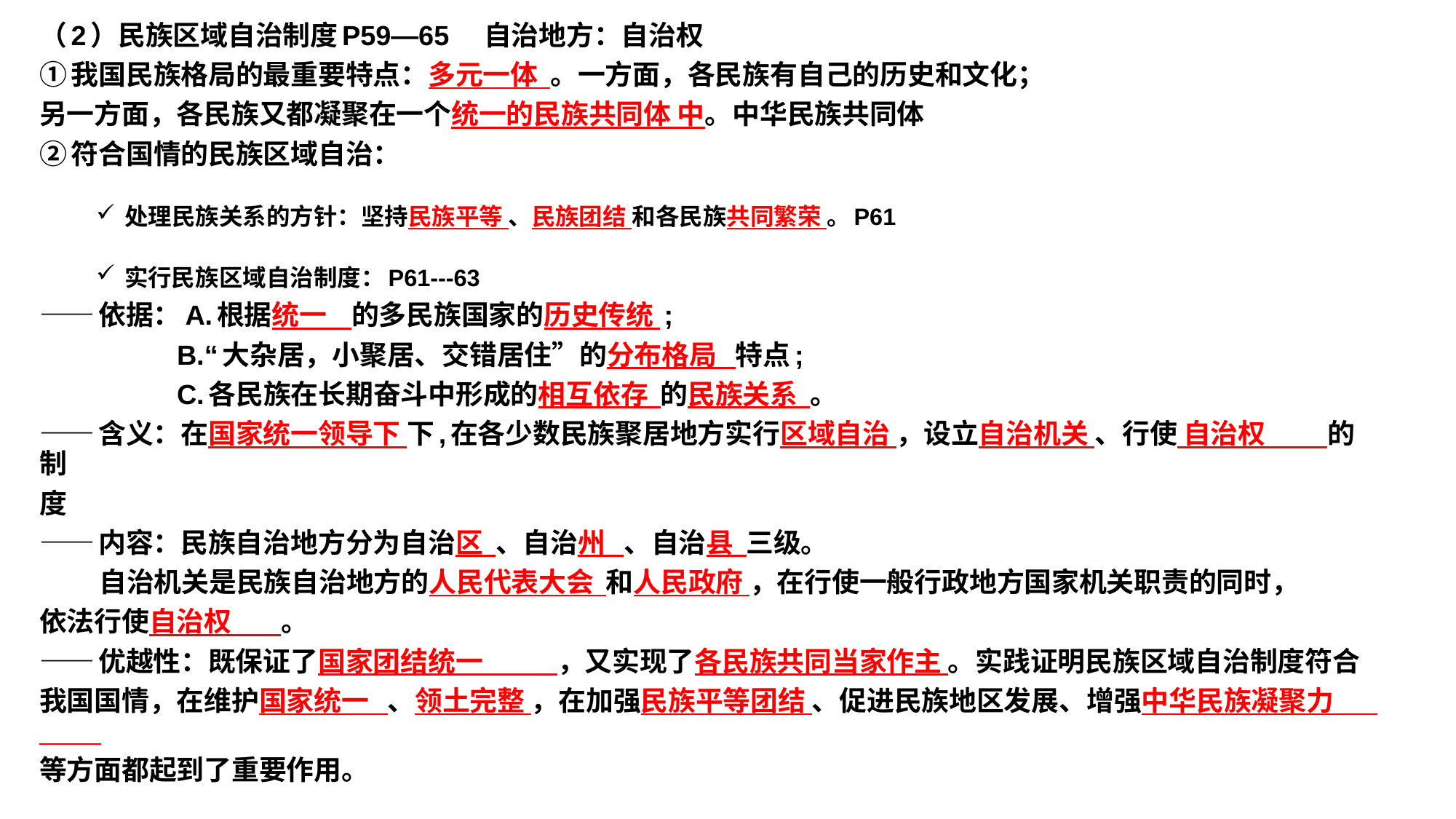

（2）民族区域自治制度P59—65    自治地方：自治权
①我国民族格局的最重要特点：多元一体  。一方面，各民族有自己的历史和文化；
另一方面，各民族又都凝聚在一个统一的民族共同体 中。中华民族共同体
②符合国情的民族区域自治：

处理民族关系的方针：坚持民族平等 、民族团结 和各民族共同繁荣 。P61

实行民族区域自治制度：P61---63
——依据：A.根据统一    的多民族国家的历史传统 ;
                  B.“大杂居，小聚居、交错居住”的分布格局   特点;
                  C.各民族在长期奋斗中形成的相互依存  的民族关系  。
——含义：在国家统一领导下 下,在各少数民族聚居地方实行区域自治 ，设立自治机关 、行使 自治权          的制
度
——内容：民族自治地方分为自治区  、自治州   、自治县  三级。
         自治机关是民族自治地方的人民代表大会  和人民政府 ，在行使一般行政地方国家机关职责的同时，
依法行使自治权        。
——优越性：既保证了国家团结统一            ，又实现了各民族共同当家作主 。实践证明民族区域自治制度符合
我国国情，在维护国家统一   、领土完整 ，在加强民族平等团结 、促进民族地区发展、增强中华民族凝聚力
等方面都起到了重要作用。

#